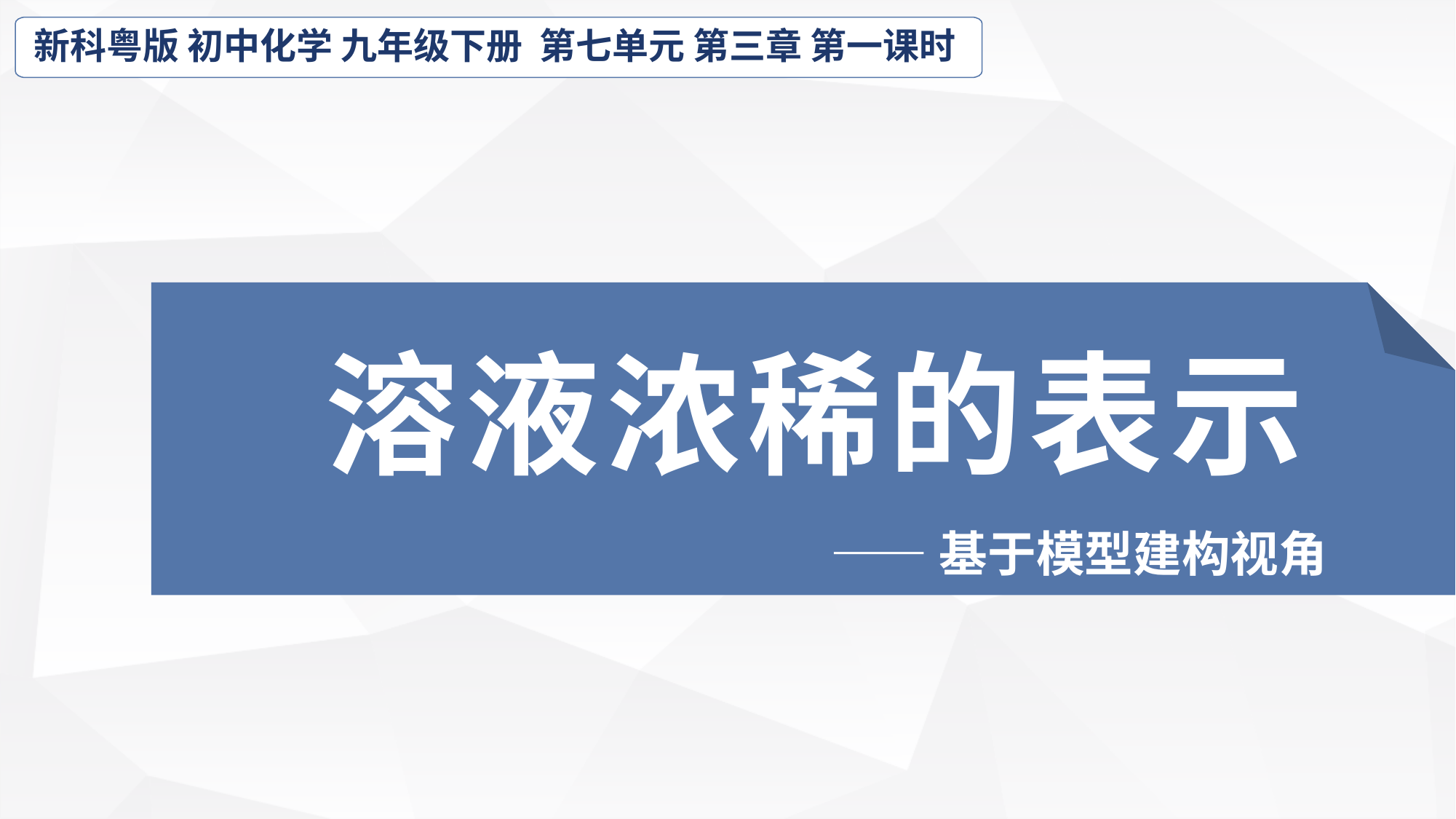

新科粤版 初中化学 九年级下册  第七单元 第三章 第一课时
溶液浓稀的表示

——基于模型建构视角